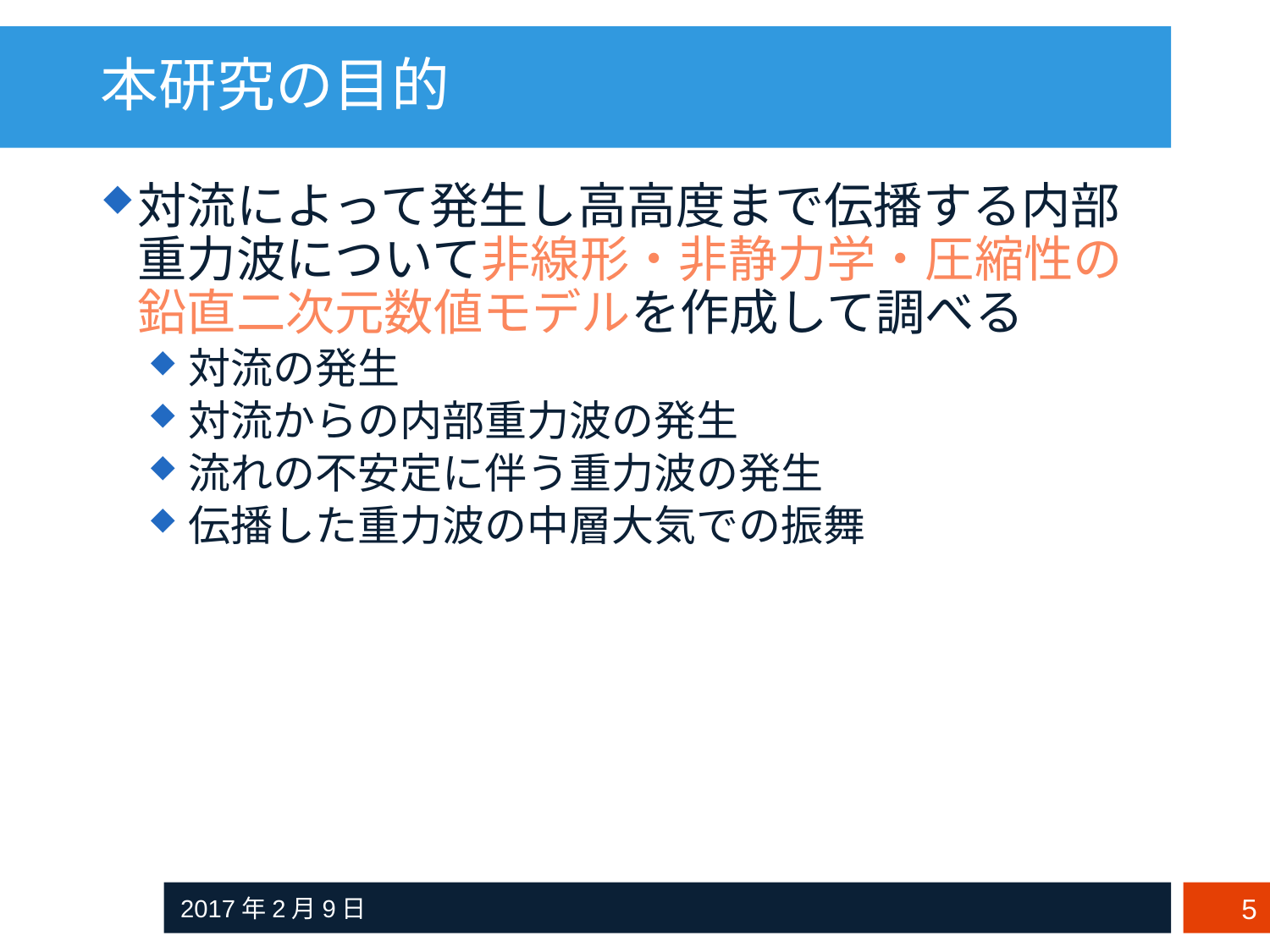

# 本研究の目的
対流によって発生し高高度まで伝播する内部重力波について非線形・非静力学・圧縮性の鉛直二次元数値モデルを作成して調べる
対流の発生
対流からの内部重力波の発生
流れの不安定に伴う重力波の発生
伝播した重力波の中層大気での振舞
2017年2月9日
5